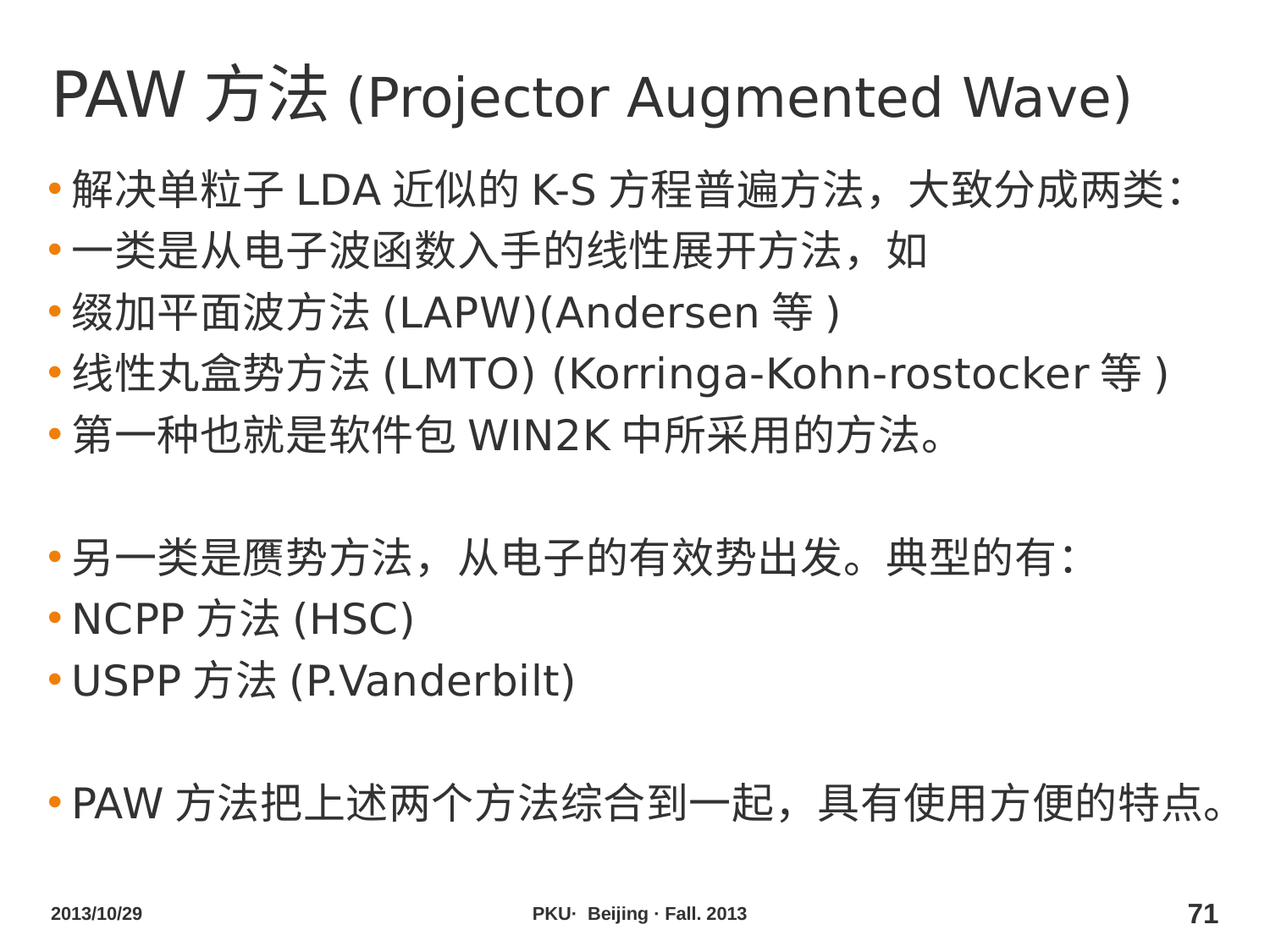

# PAW方法(Projector Augmented Wave)
解决单粒子LDA近似的K-S方程普遍方法，大致分成两类：
一类是从电子波函数入手的线性展开方法，如
缀加平面波方法(LAPW)(Andersen等)
线性丸盒势方法(LMTO) (Korringa-Kohn-rostocker等)
第一种也就是软件包WIN2K中所采用的方法。

另一类是赝势方法，从电子的有效势出发。典型的有：
NCPP方法(HSC)
USPP方法(P.Vanderbilt)

PAW方法把上述两个方法综合到一起，具有使用方便的特点。
2013/10/29
PKU·  Beijing · Fall. 2013
71